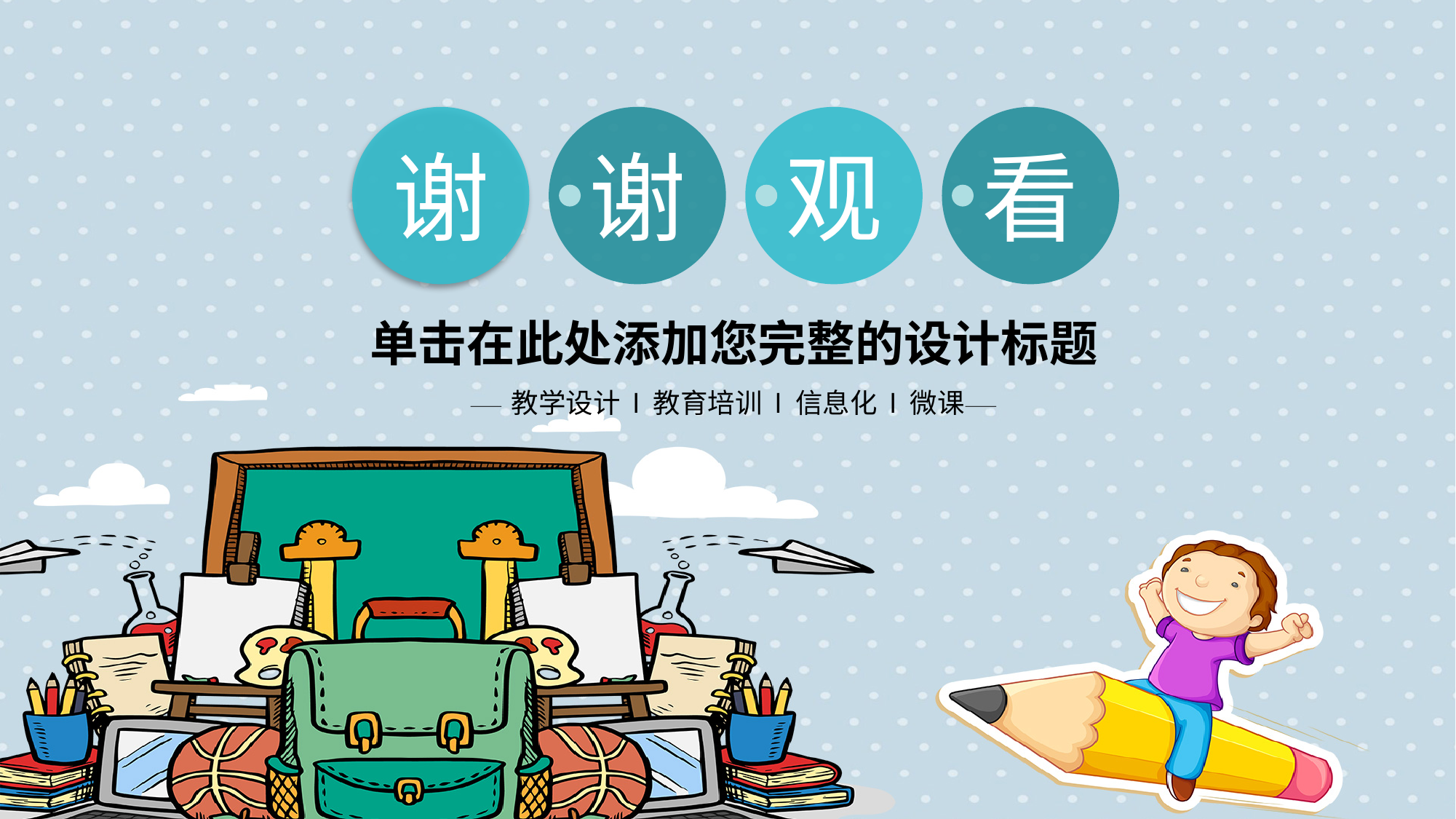

看

观

谢
谢

单击在此处添加您完整的设计标题
—— 教学设计 l 教育培训 l 信息化 l 微课——